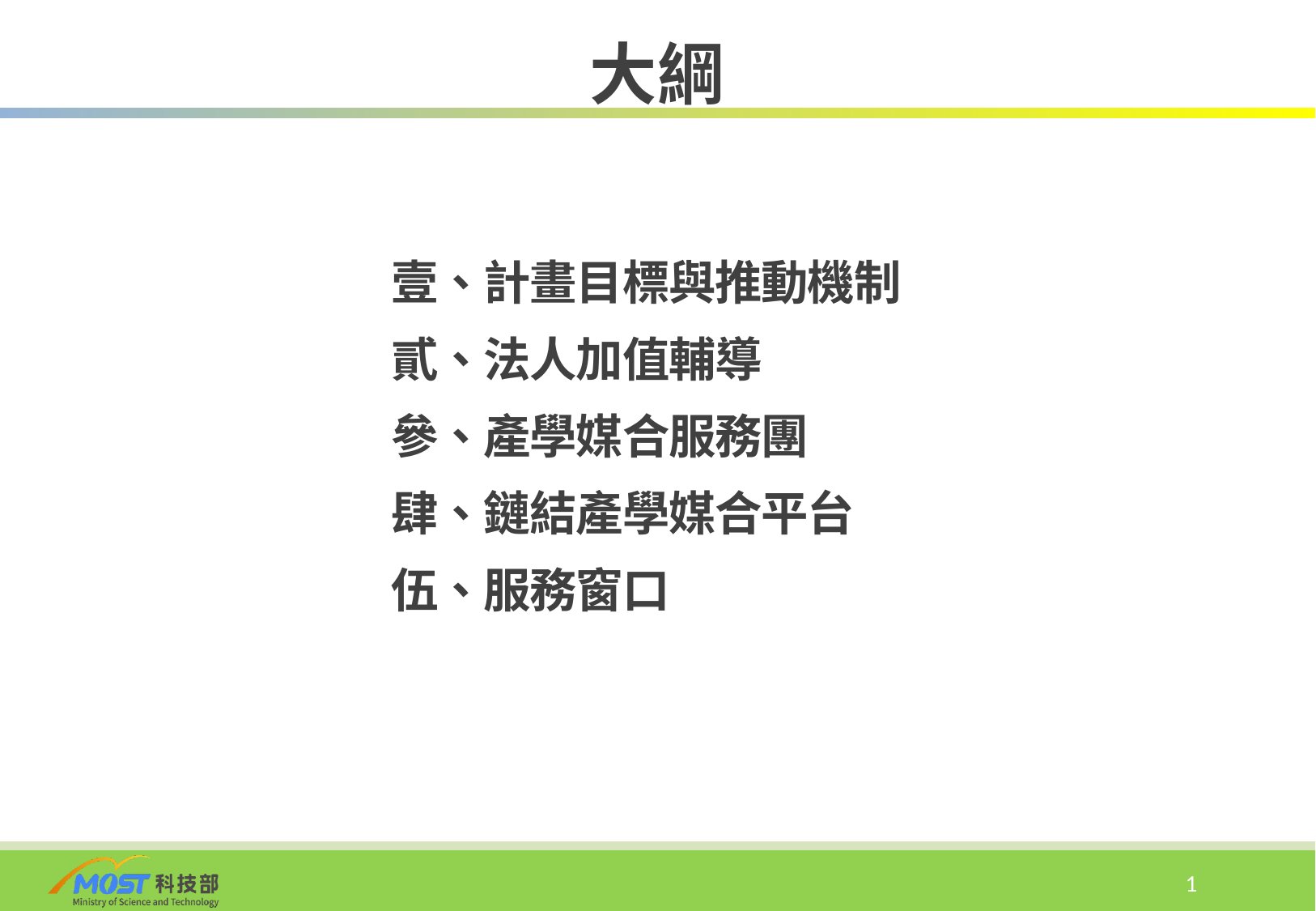

大綱
壹、計畫目標與推動機制
貳、法人加值輔導
參、產學媒合服務團
肆、鏈結產學媒合平台
伍、服務窗口
1